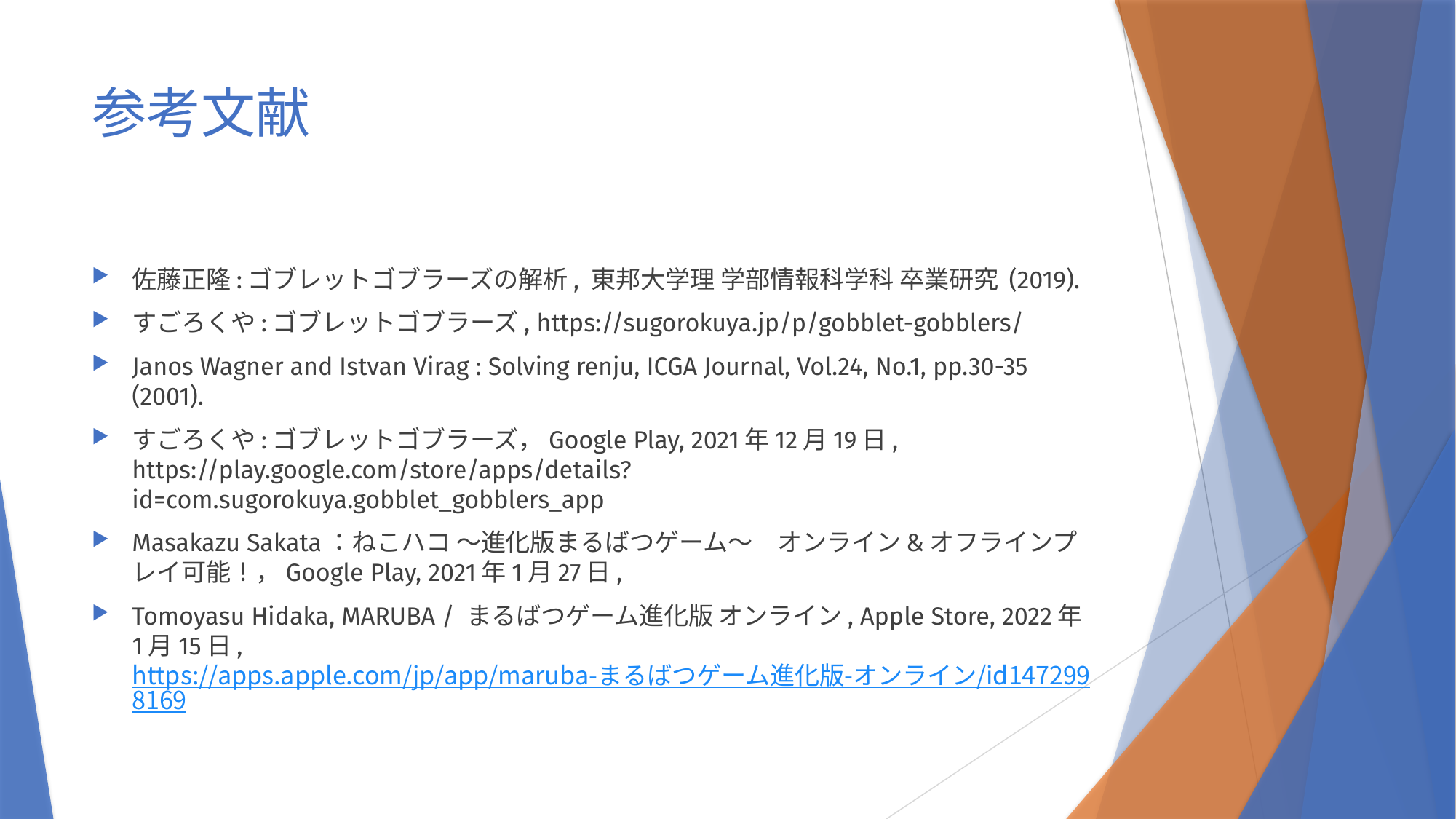

# 参考文献
佐藤正隆:ゴブレットゴブラーズの解析, 東邦大学理 学部情報科学科 卒業研究 (2019).
すごろくや:ゴブレットゴブラーズ, https://sugorokuya.jp/p/gobblet-gobblers/
Janos Wagner and Istvan Virag : Solving renju, ICGA Journal, Vol.24, No.1, pp.30-35 (2001).
すごろくや:ゴブレットゴブラーズ，Google Play, 2021年12月19日, https://play.google.com/store/apps/details?id=com.sugorokuya.gobblet_gobblers_app
Masakazu Sakata：ねこハコ ～進化版まるばつゲーム～　オンライン&オフラインプレイ可能！，Google Play, 2021年1月27日,
Tomoyasu Hidaka, MARUBA / まるばつゲーム進化版 オンライン, Apple Store, 2022年1月15日, https://apps.apple.com/jp/app/maruba-まるばつゲーム進化版-オンライン/id1472998169